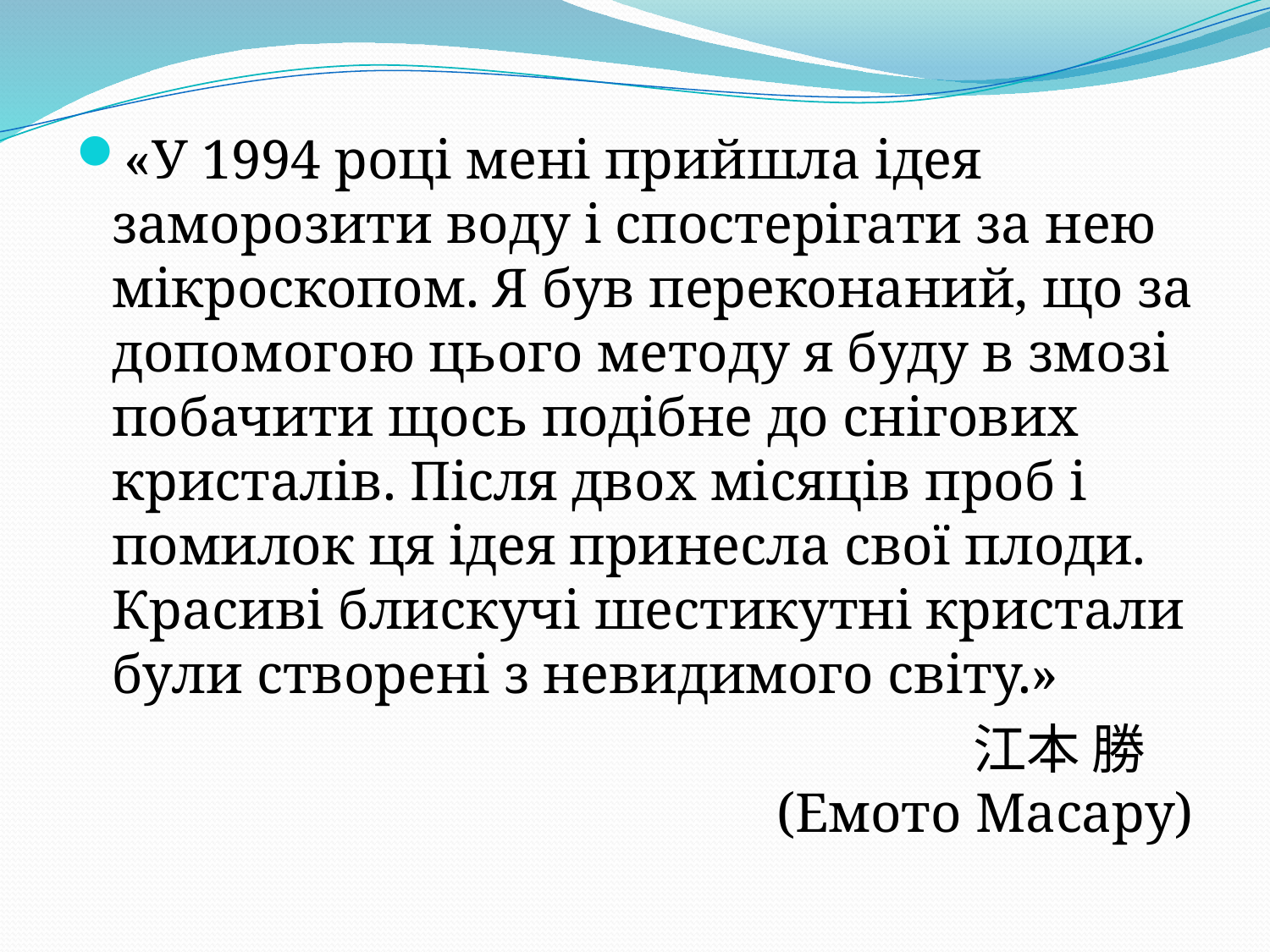

«У 1994 році мені прийшла ідея заморозити воду і спостерігати за нею мікроскопом. Я був переконаний, що за допомогою цього методу я буду в змозі побачити щось подібне до снігових кристалів. Після двох місяців проб і помилок ця ідея принесла свої плоди. Красиві блискучі шестикутні кристали були створені з невидимого світу.»
                                                         江本 勝
(Емото Масару)